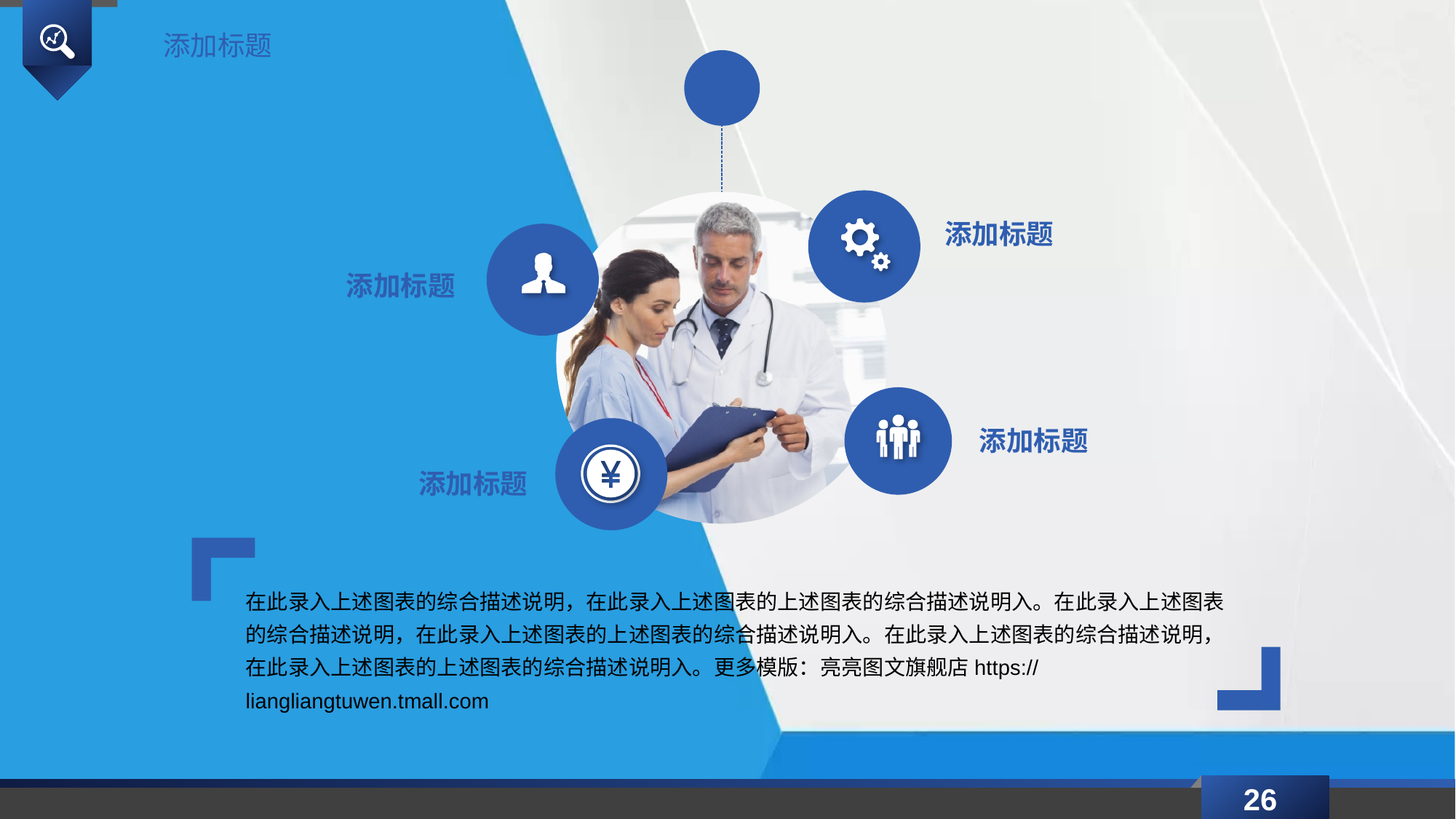

添加标题

添加标题

添加标题

添加标题

添加标题

在此录入上述图表的综合描述说明，在此录入上述图表的上述图表的综合描述说明入。在此录入上述图表的综合描述说明，在此录入上述图表的上述图表的综合描述说明入。在此录入上述图表的综合描述说明，在此录入上述图表的上述图表的综合描述说明入。更多模版：亮亮图文旗舰店https://liangliangtuwen.tmall.com

26

延时符